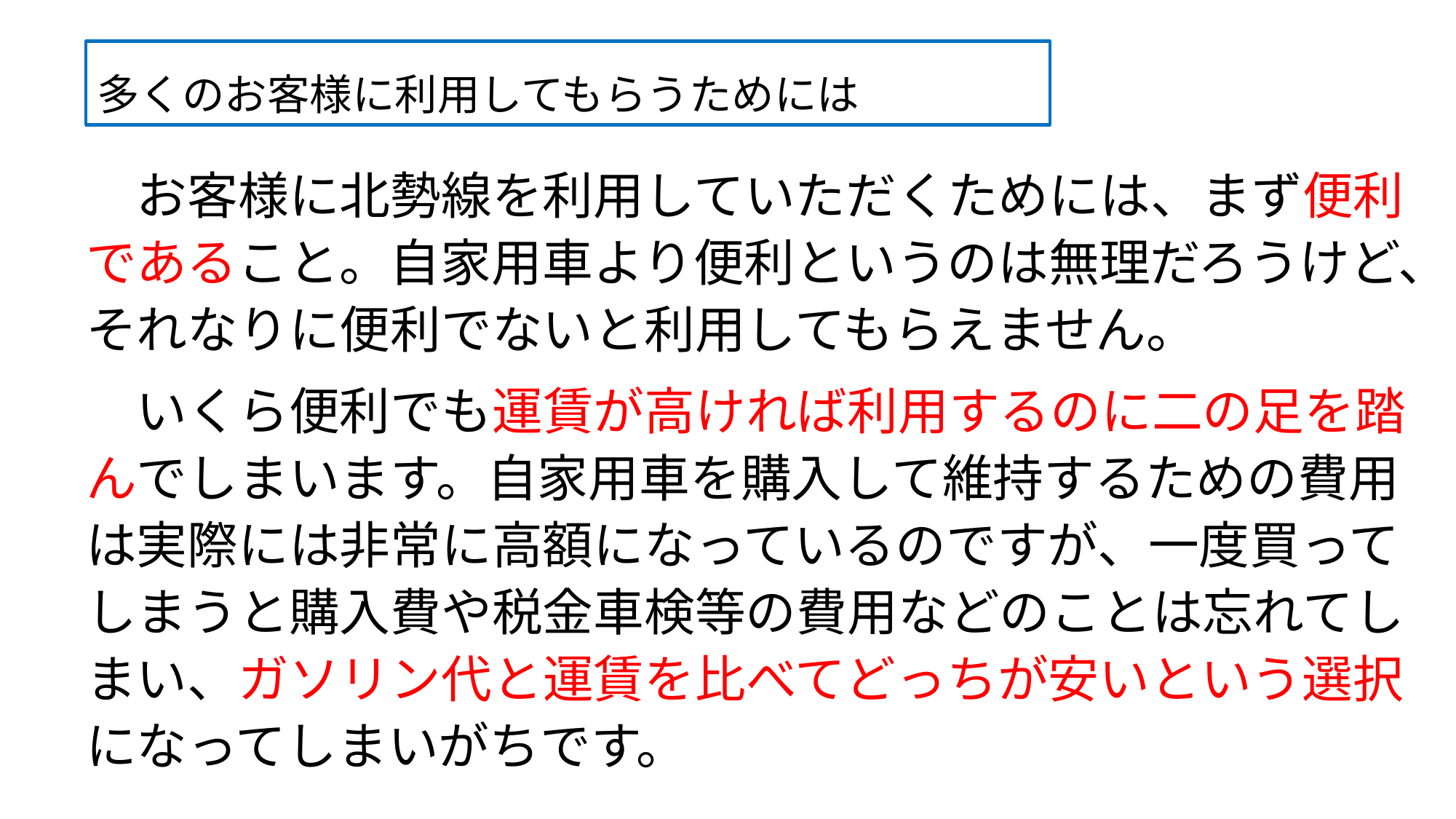

# 多くのお客様に利用してもらうためには
　お客様に北勢線を利用していただくためには、まず便利であること。自家用車より便利というのは無理だろうけど、それなりに便利でないと利用してもらえません。
　いくら便利でも運賃が高ければ利用するのに二の足を踏んでしまいます。自家用車を購入して維持するための費用は実際には非常に高額になっているのですが、一度買ってしまうと購入費や税金車検等の費用などのことは忘れてしまい、ガソリン代と運賃を比べてどっちが安いという選択になってしまいがちです。